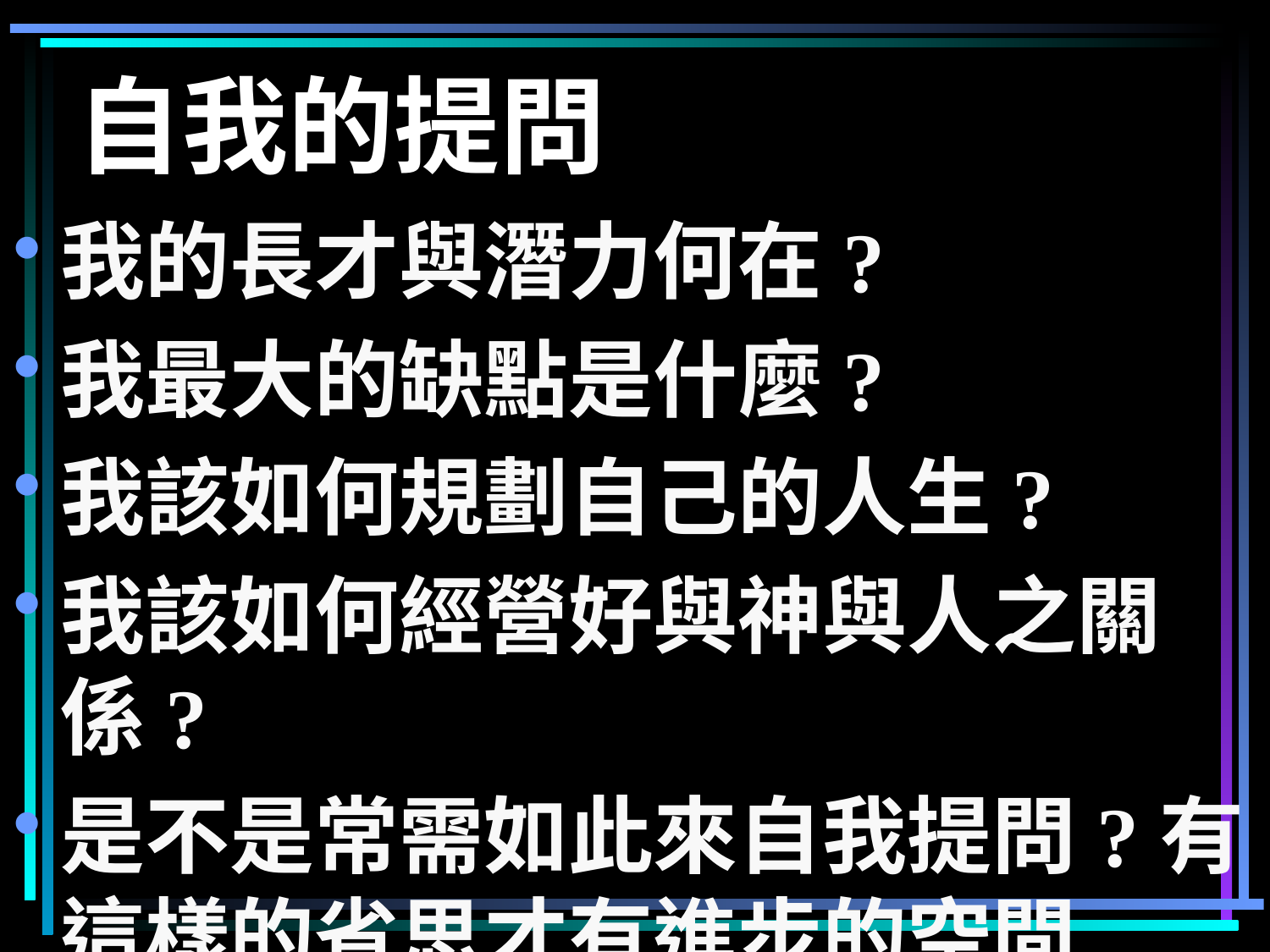

# 自我的提問
我的長才與潛力何在?
我最大的缺點是什麼?
我該如何規劃自己的人生?
我該如何經營好與神與人之關係?
是不是常需如此來自我提問?有這樣的省思才有進步的空間